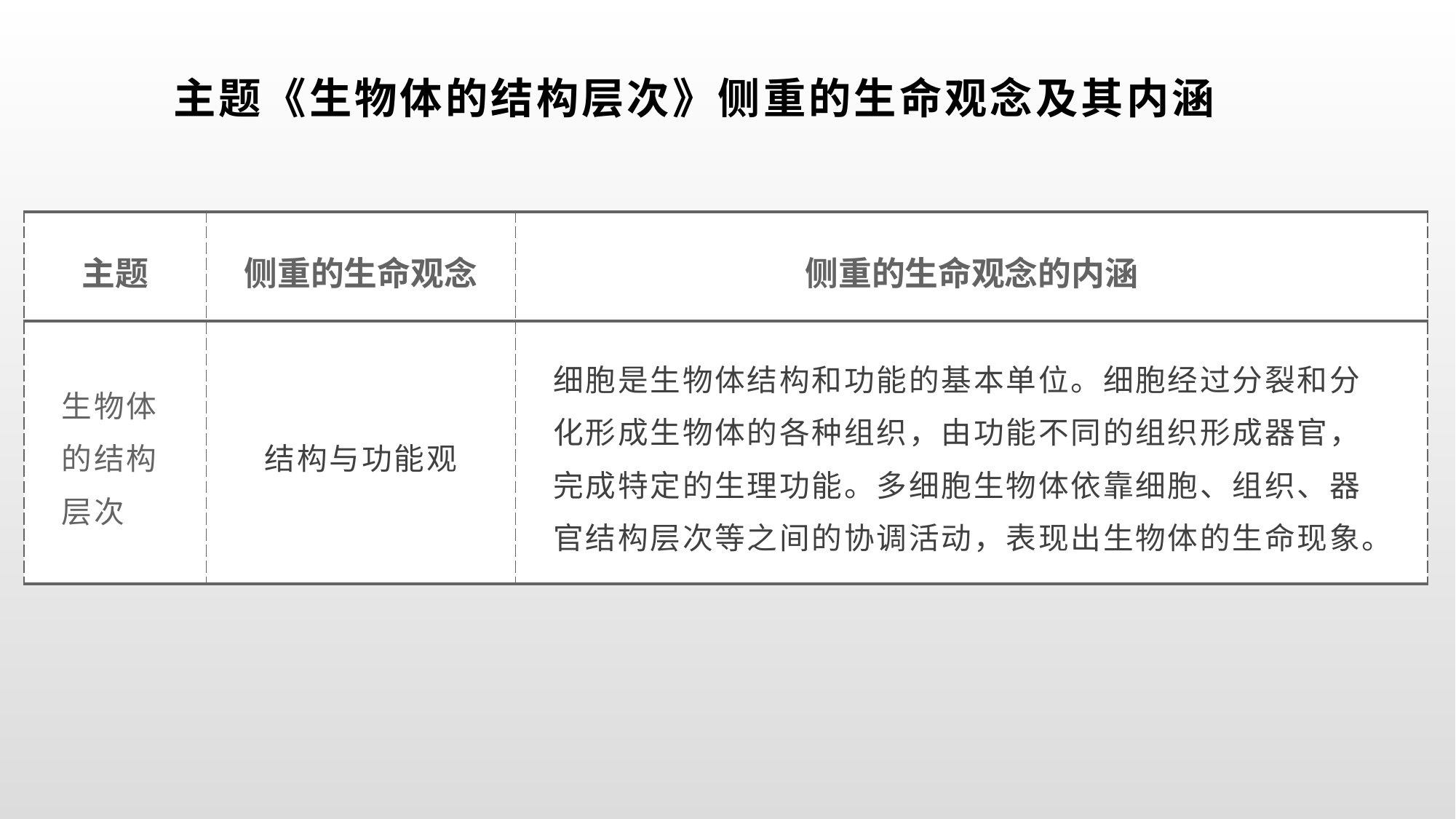

# 主题《生物体的结构层次》侧重的生命观念及其内涵
| 主题 | 侧重的生命观念 | 侧重的生命观念的内涵 |
| --- | --- | --- |
| 生物体的结构层次 | 结构与功能观 | 细胞是生物体结构和功能的基本单位。细胞经过分裂和分化形成生物体的各种组织，由功能不同的组织形成器官，完成特定的生理功能。多细胞生物体依靠细胞、组织、器官结构层次等之间的协调活动，表现出生物体的生命现象。 |